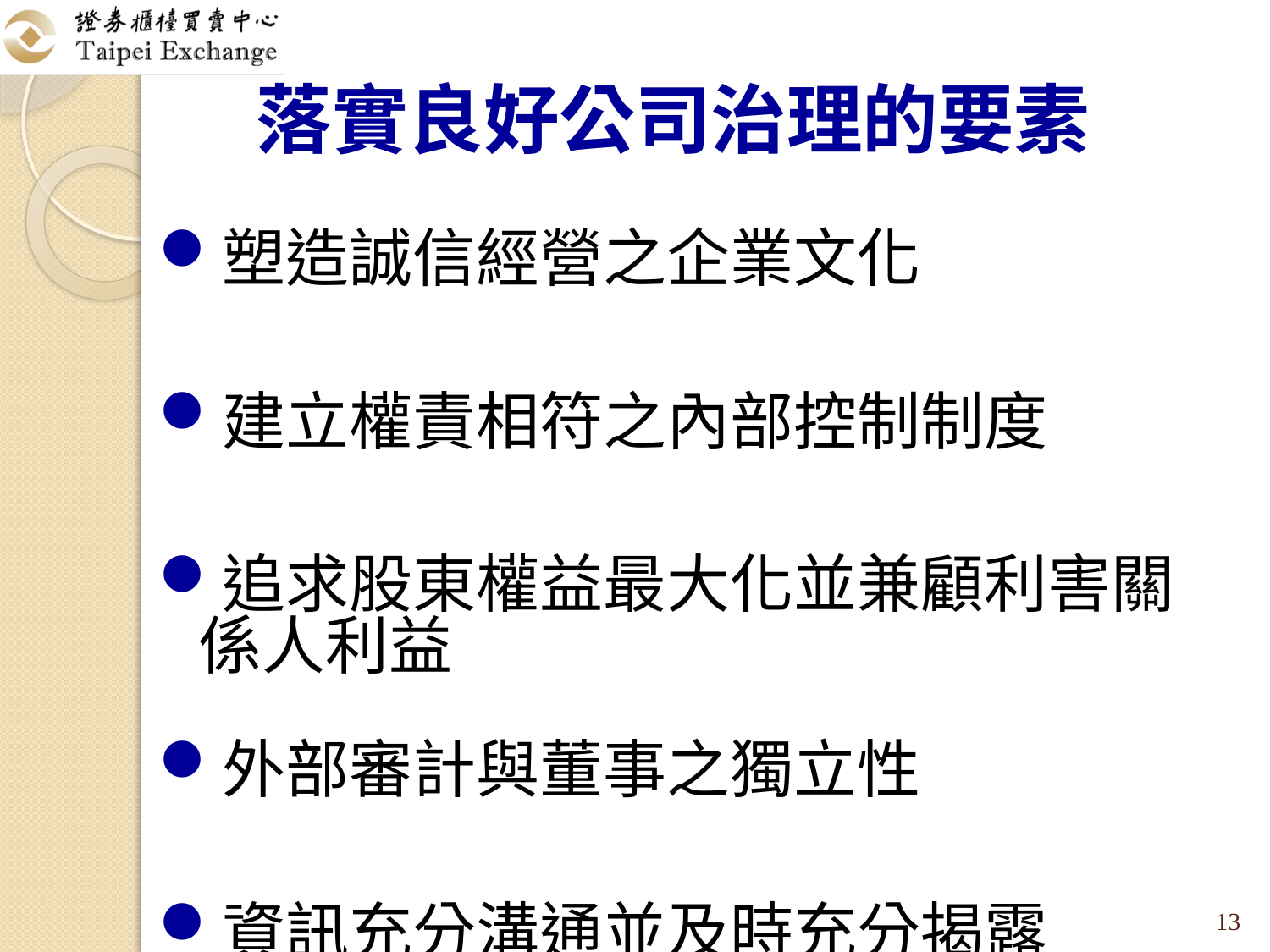

# 落實良好公司治理的要素
塑造誠信經營之企業文化

建立權責相符之內部控制制度

追求股東權益最大化並兼顧利害關係人利益

外部審計與董事之獨立性

資訊充分溝通並及時充分揭露
13